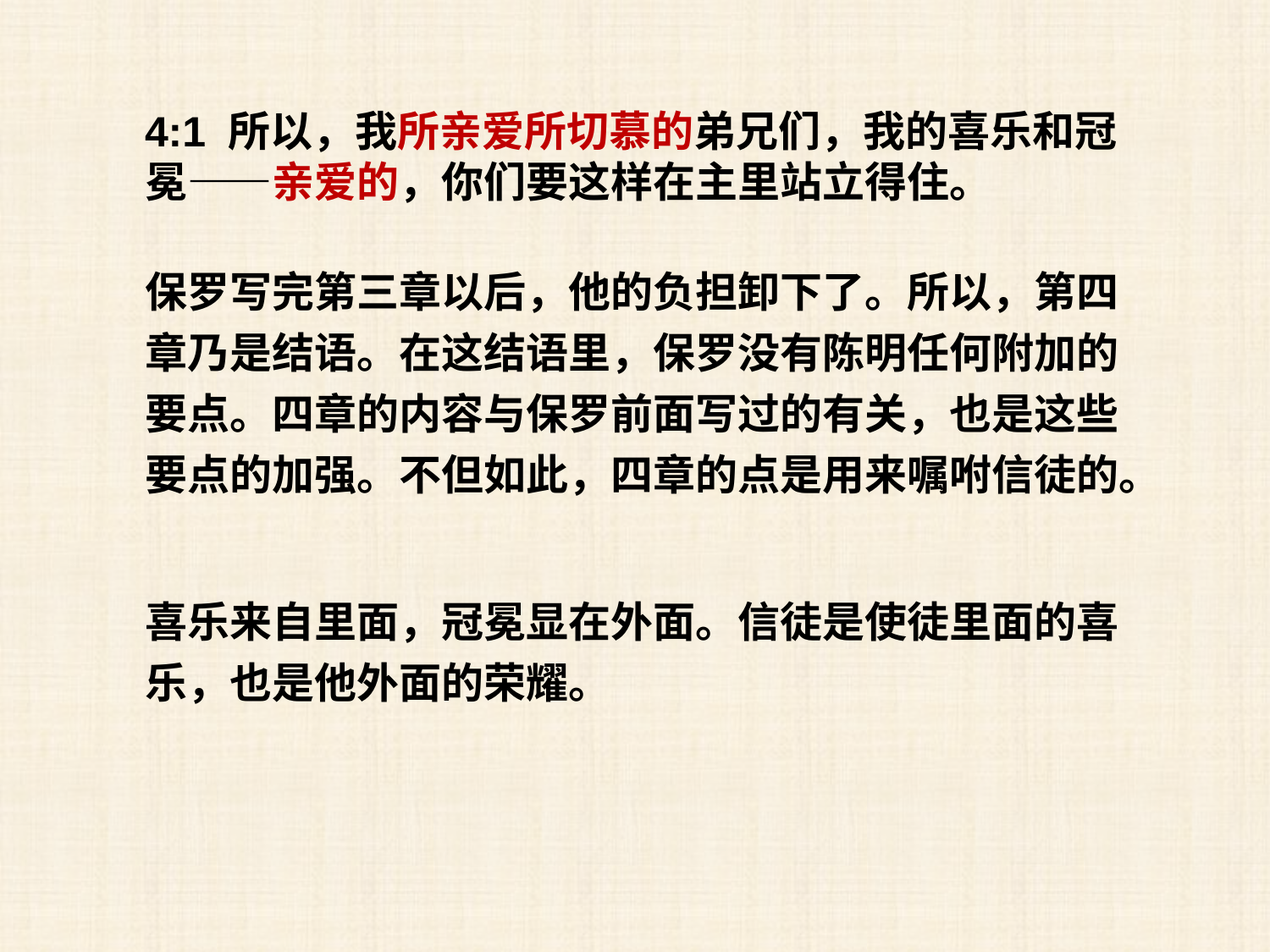

4:1 所以，我所亲爱所切慕的弟兄们，我的喜乐和冠冕——亲爱的，你们要这样在主里站立得住。
保罗写完第三章以后，他的负担卸下了。所以，第四章乃是结语。在这结语里，保罗没有陈明任何附加的要点。四章的内容与保罗前面写过的有关，也是这些要点的加强。不但如此，四章的点是用来嘱咐信徒的。
喜乐来自里面，冠冕显在外面。信徒是使徒里面的喜乐，也是他外面的荣耀。